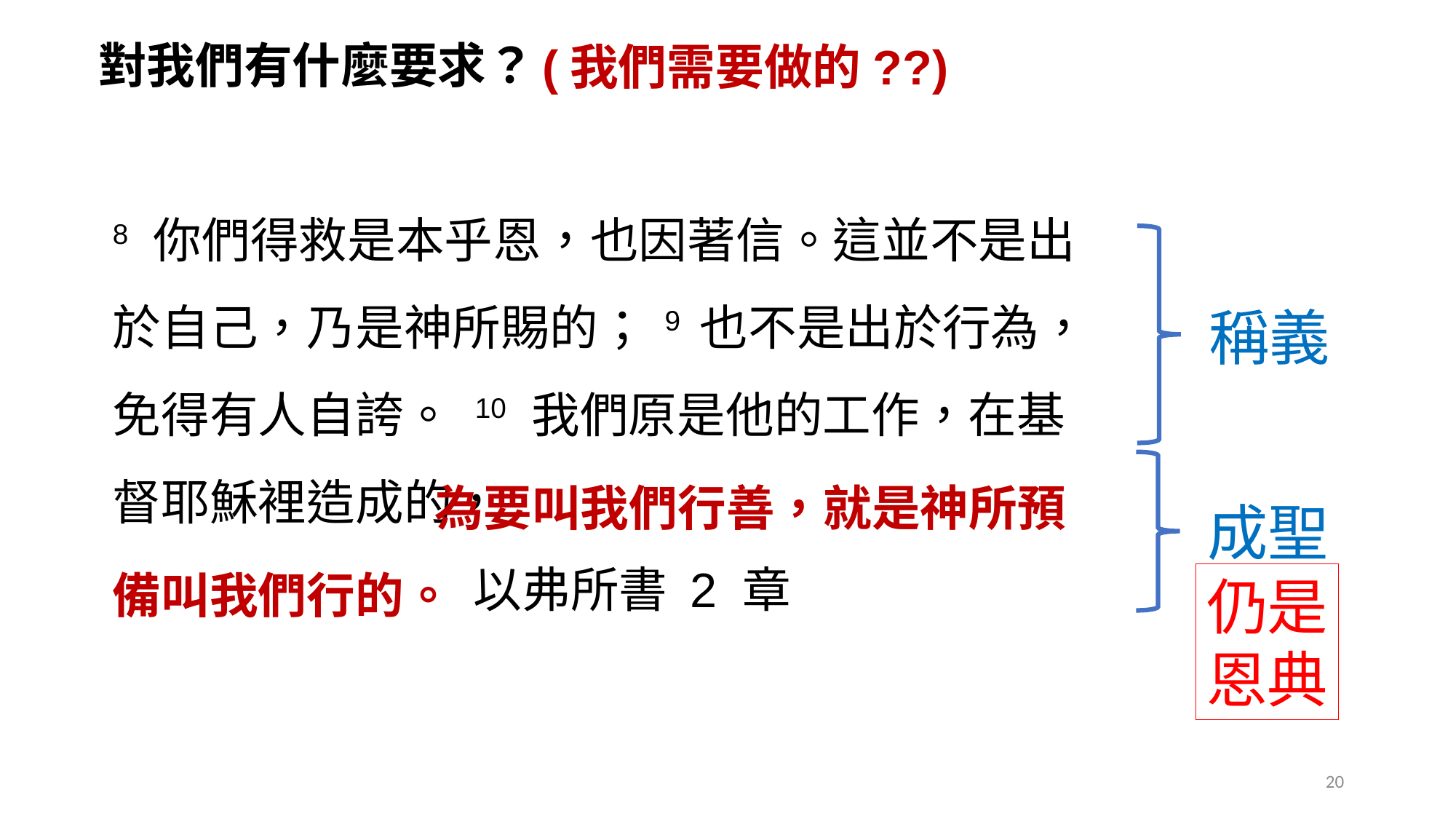

對我們有什麼要求？

(我們需要做的??)
8 你們得救是本乎恩，也因著信。這並不是出於自己，乃是神所賜的； 9 也不是出於行為，免得有人自誇。 10 我們原是他的工作，在基督耶穌裡造成的，
                                以弗所書 2 章

稱義

                            為要叫我們行善，就是神所預備叫我們行的。

成聖
仍是
恩典
20